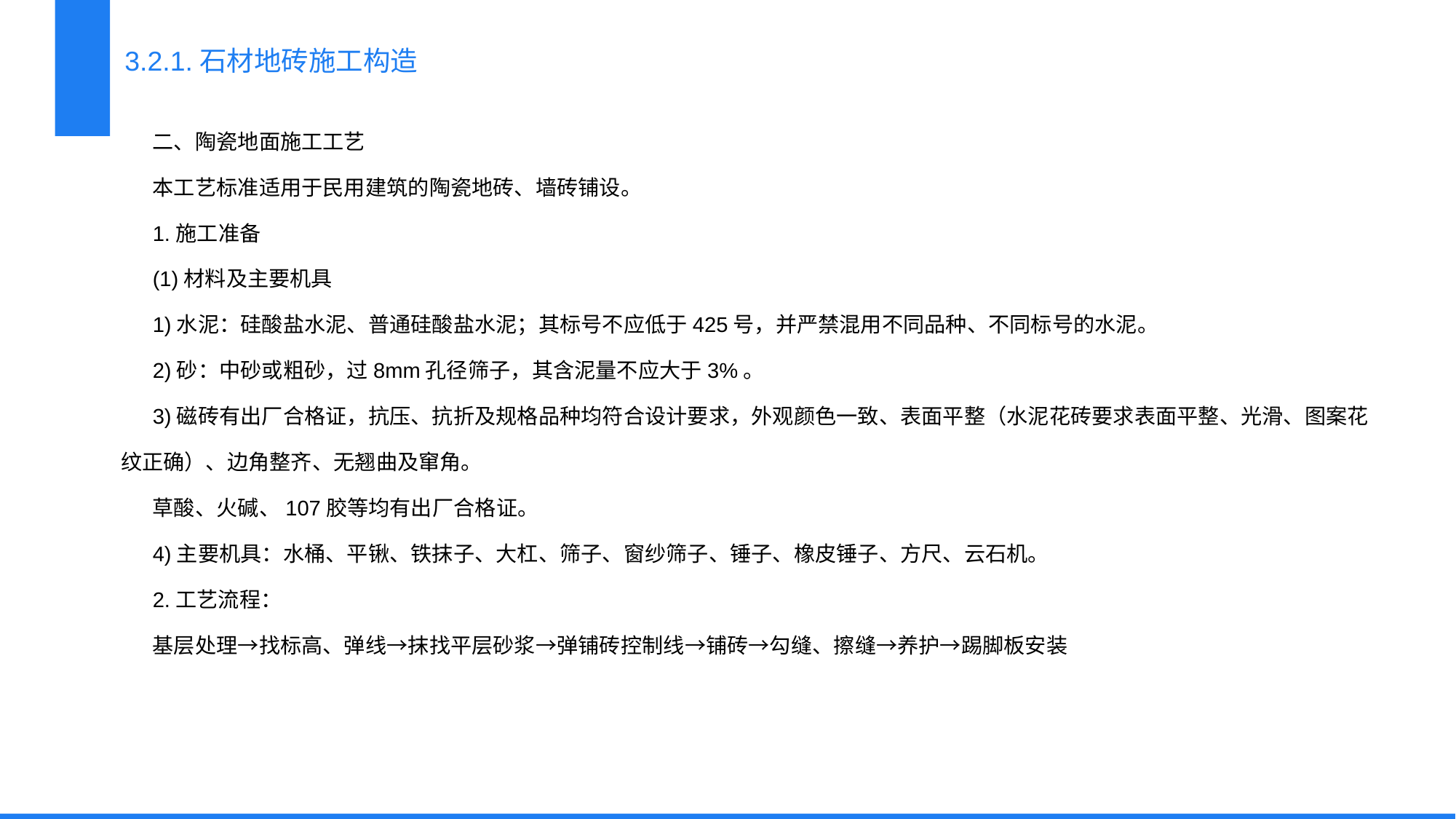

3.2.1.石材地砖施工构造

二、陶瓷地面施工工艺
本工艺标准适用于民用建筑的陶瓷地砖、墙砖铺设。
1.施工准备
(1)材料及主要机具
1)水泥：硅酸盐水泥、普通硅酸盐水泥；其标号不应低于425号，并严禁混用不同品种、不同标号的水泥。
2)砂：中砂或粗砂，过8mm孔径筛子，其含泥量不应大于3%。
3)磁砖有出厂合格证，抗压、抗折及规格品种均符合设计要求，外观颜色一致、表面平整（水泥花砖要求表面平整、光滑、图案花纹正确）、边角整齐、无翘曲及窜角。
草酸、火碱、107胶等均有出厂合格证。
4)主要机具：水桶、平锹、铁抹子、大杠、筛子、窗纱筛子、锤子、橡皮锤子、方尺、云石机。
2.工艺流程：
基层处理→找标高、弹线→抹找平层砂浆→弹铺砖控制线→铺砖→勾缝、擦缝→养护→踢脚板安装